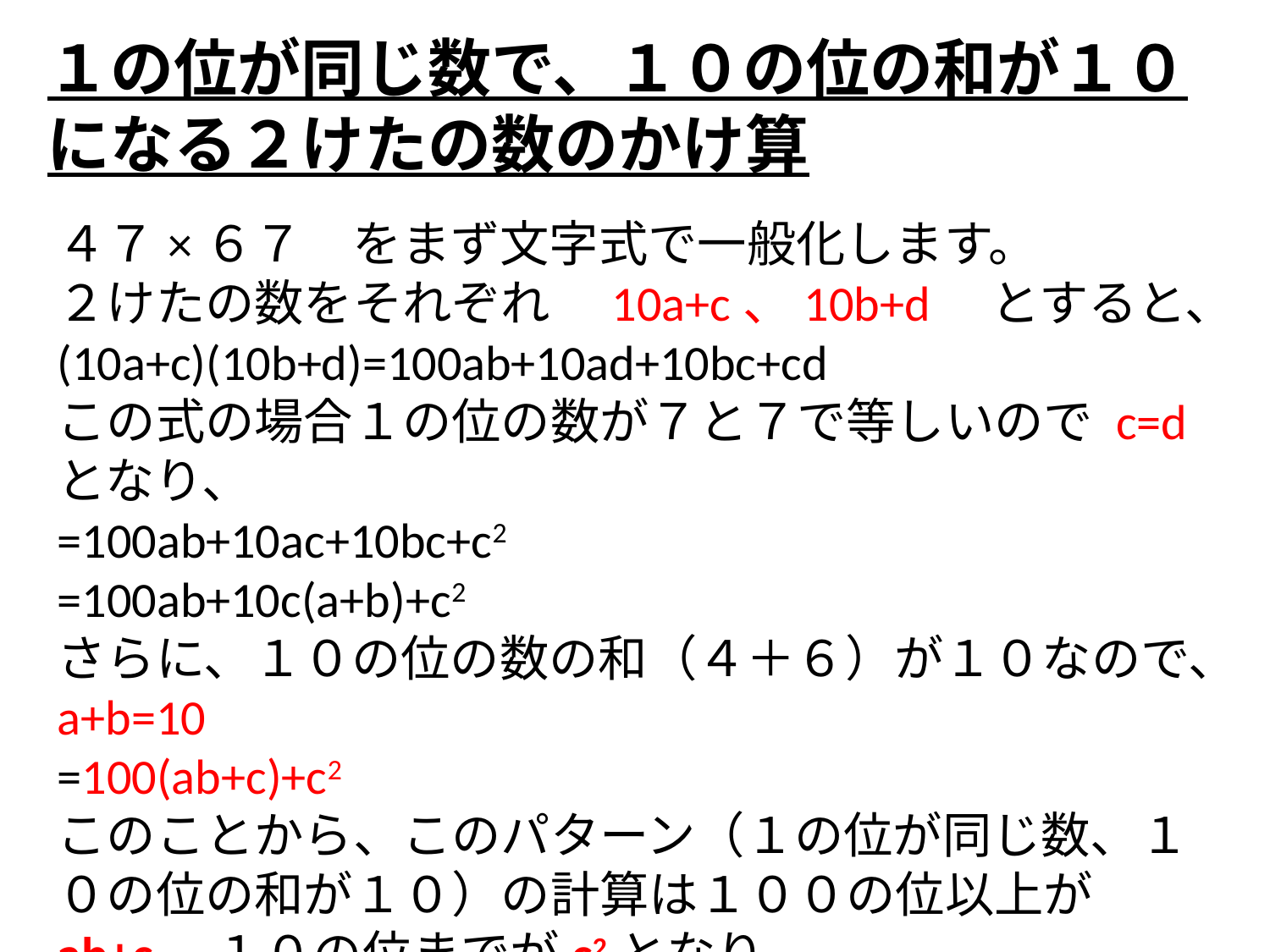

# １の位が同じ数で、１０の位の和が１０になる２けたの数のかけ算
４７×６７　をまず文字式で一般化します。
２けたの数をそれぞれ　10a+c、10b+d　とすると、
(10a+c)(10b+d)=100ab+10ad+10bc+cd
この式の場合１の位の数が７と７で等しいので c=d となり、
=100ab+10ac+10bc+c2
=100ab+10c(a+b)+c2
さらに、１０の位の数の和（４＋６）が１０なので、a+b=10
=100(ab+c)+c2
このことから、このパターン（１の位が同じ数、１０の位の和が１０）の計算は１００の位以上がab+c、１０の位までがc2となり、
ab+c=4×6+7=31、c2=7×7=49で3149となります。